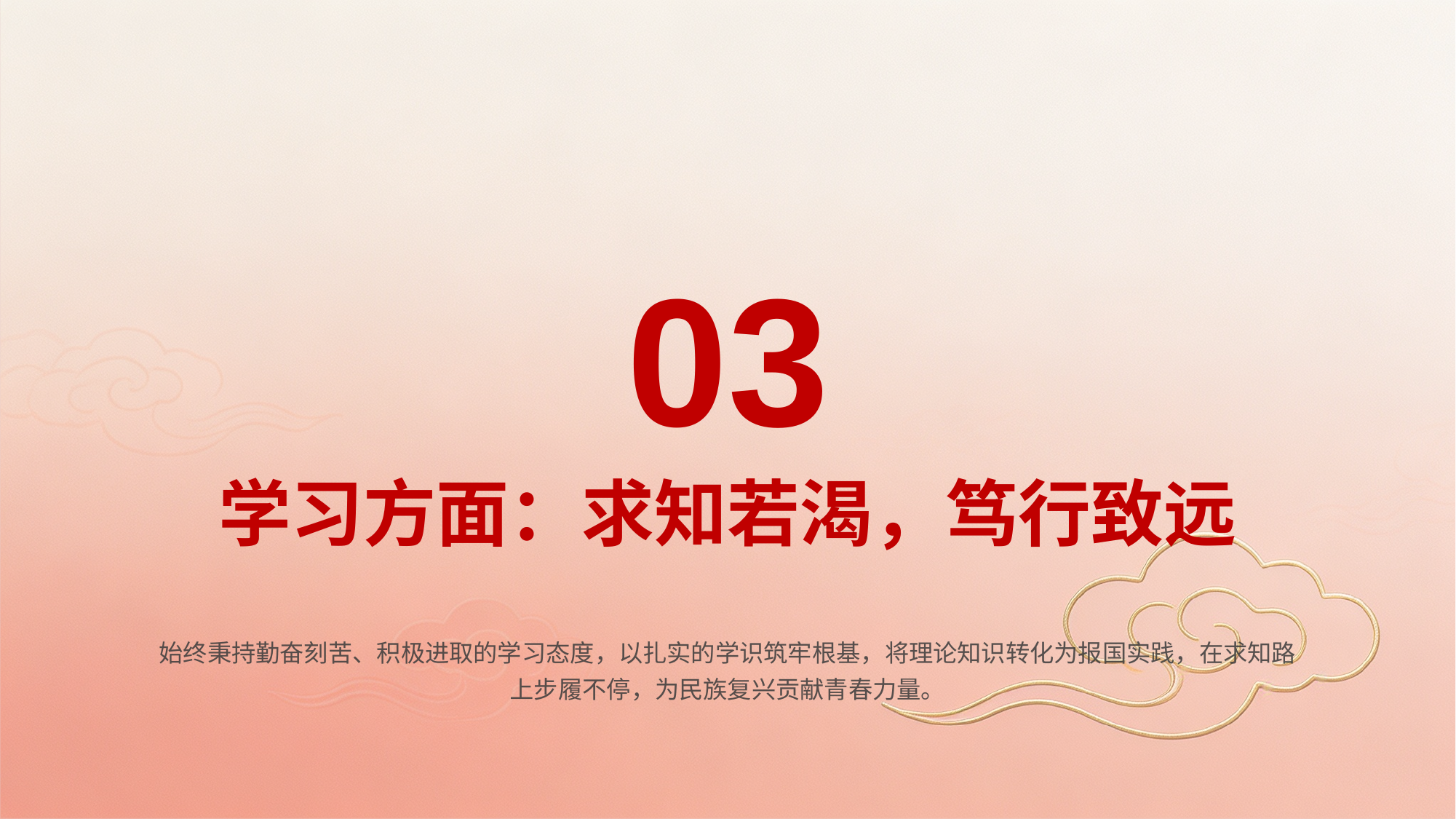

03
学习方面：求知若渴，笃行致远
始终秉持勤奋刻苦、积极进取的学习态度，以扎实的学识筑牢根基，将理论知识转化为报国实践，在求知路上步履不停，为民族复兴贡献青春力量。